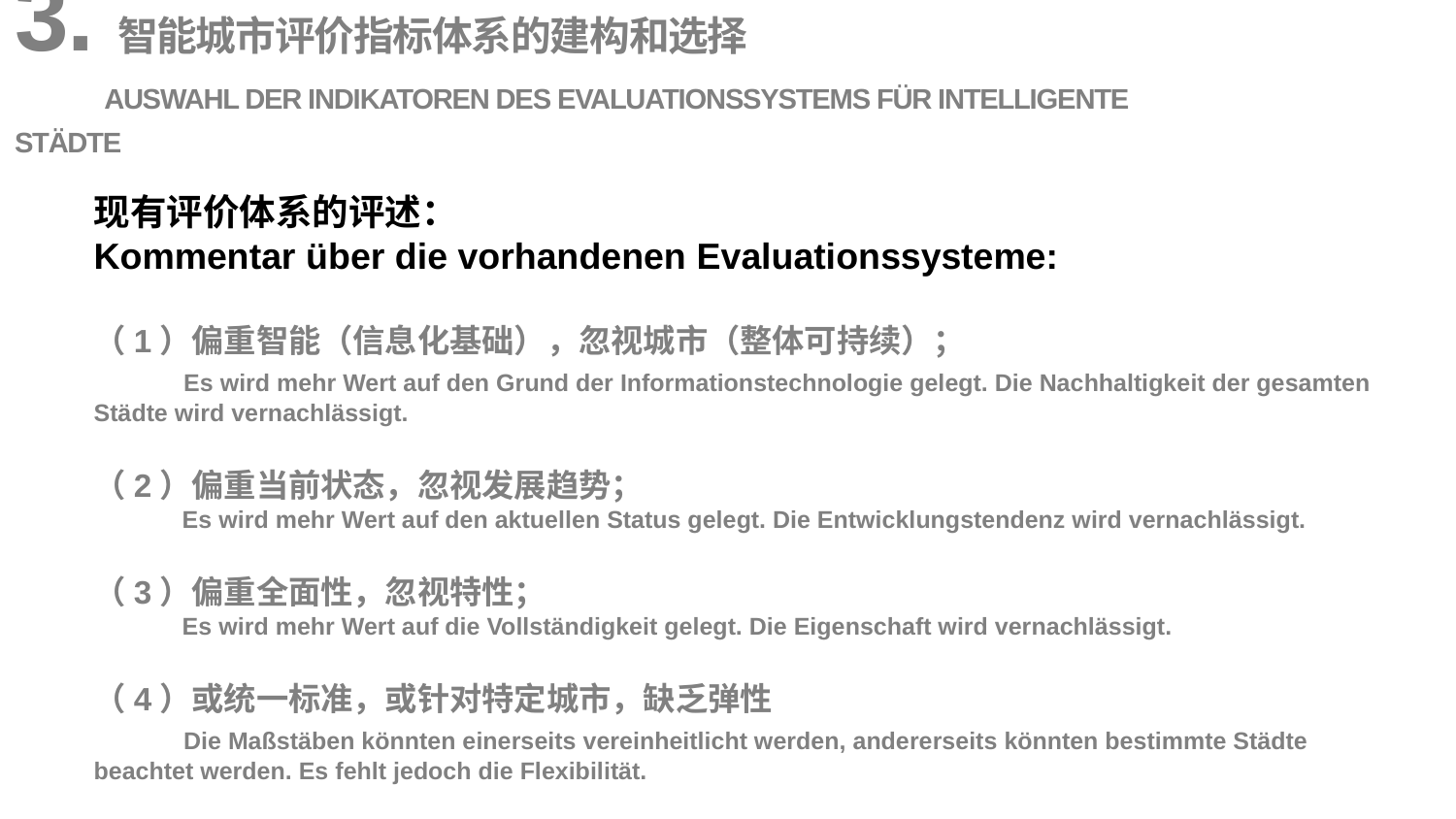

3.智能城市评价指标体系的建构和选择
             Auswahl der Indikatoren des Evaluationssystems für intelligente Städte
现有评价体系的评述：
Kommentar über die vorhandenen Evaluationssysteme:

（1）偏重智能（信息化基础），忽视城市（整体可持续）；
          Es wird mehr Wert auf den Grund der Informationstechnologie gelegt. Die Nachhaltigkeit der gesamten Städte wird vernachlässigt.

（2）偏重当前状态，忽视发展趋势；
             Es wird mehr Wert auf den aktuellen Status gelegt. Die Entwicklungstendenz wird vernachlässigt.

（3）偏重全面性，忽视特性；
             Es wird mehr Wert auf die Vollständigkeit gelegt. Die Eigenschaft wird vernachlässigt.

（4）或统一标准，或针对特定城市，缺乏弹性
          Die Maßstäben könnten einerseits vereinheitlicht werden, andererseits könnten bestimmte Städte beachtet werden. Es fehlt jedoch die Flexibilität.